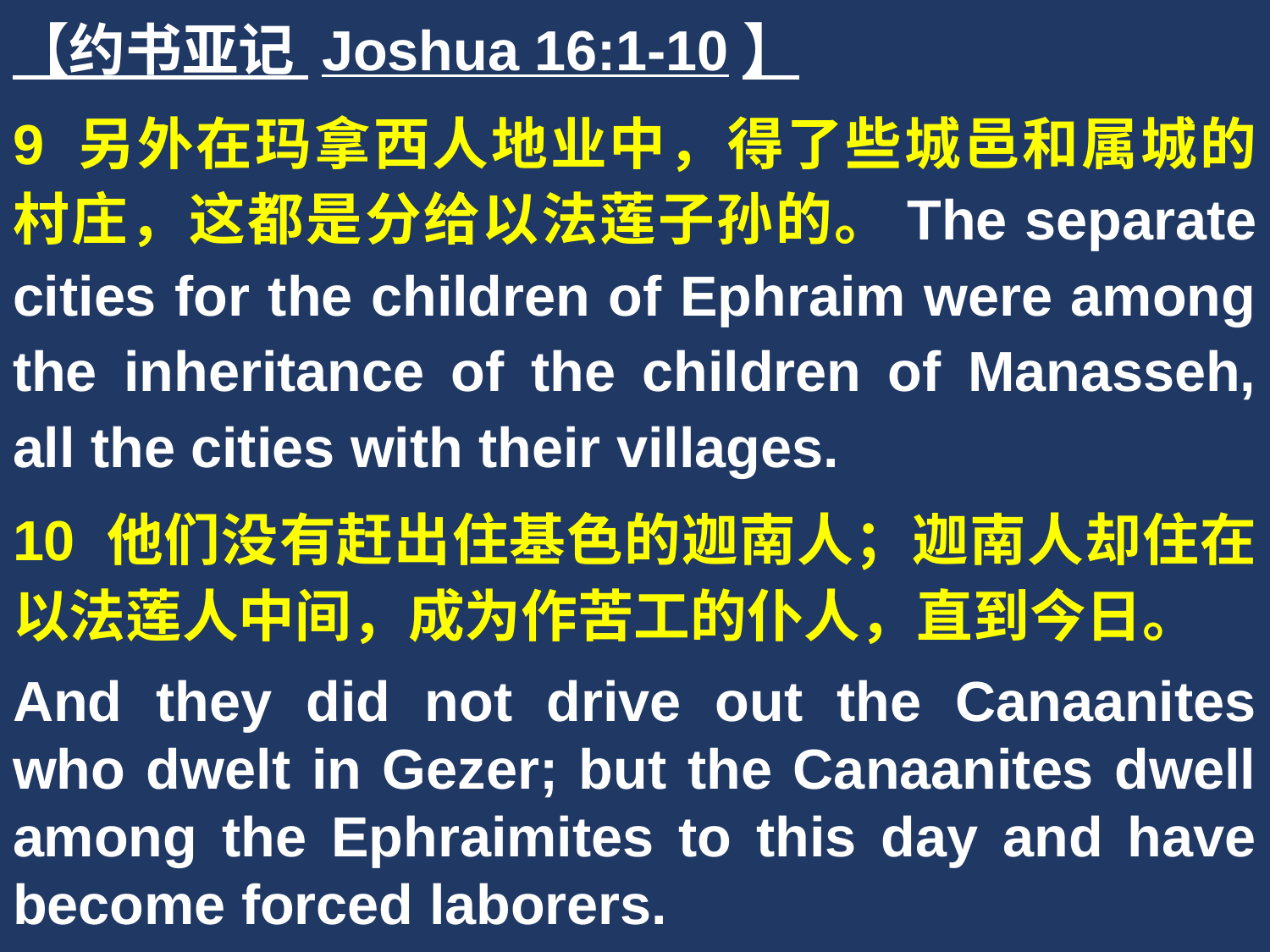

【约书亚记 Joshua 16:1-10】
9 另外在玛拿西人地业中，得了些城邑和属城的村庄，这都是分给以法莲子孙的。The separate cities for the children of Ephraim were among the inheritance of the children of Manasseh, all the cities with their villages.
10 他们没有赶出住基色的迦南人；迦南人却住在以法莲人中间，成为作苦工的仆人，直到今日。
And they did not drive out the Canaanites who dwelt in Gezer; but the Canaanites dwell among the Ephraimites to this day and have become forced laborers.